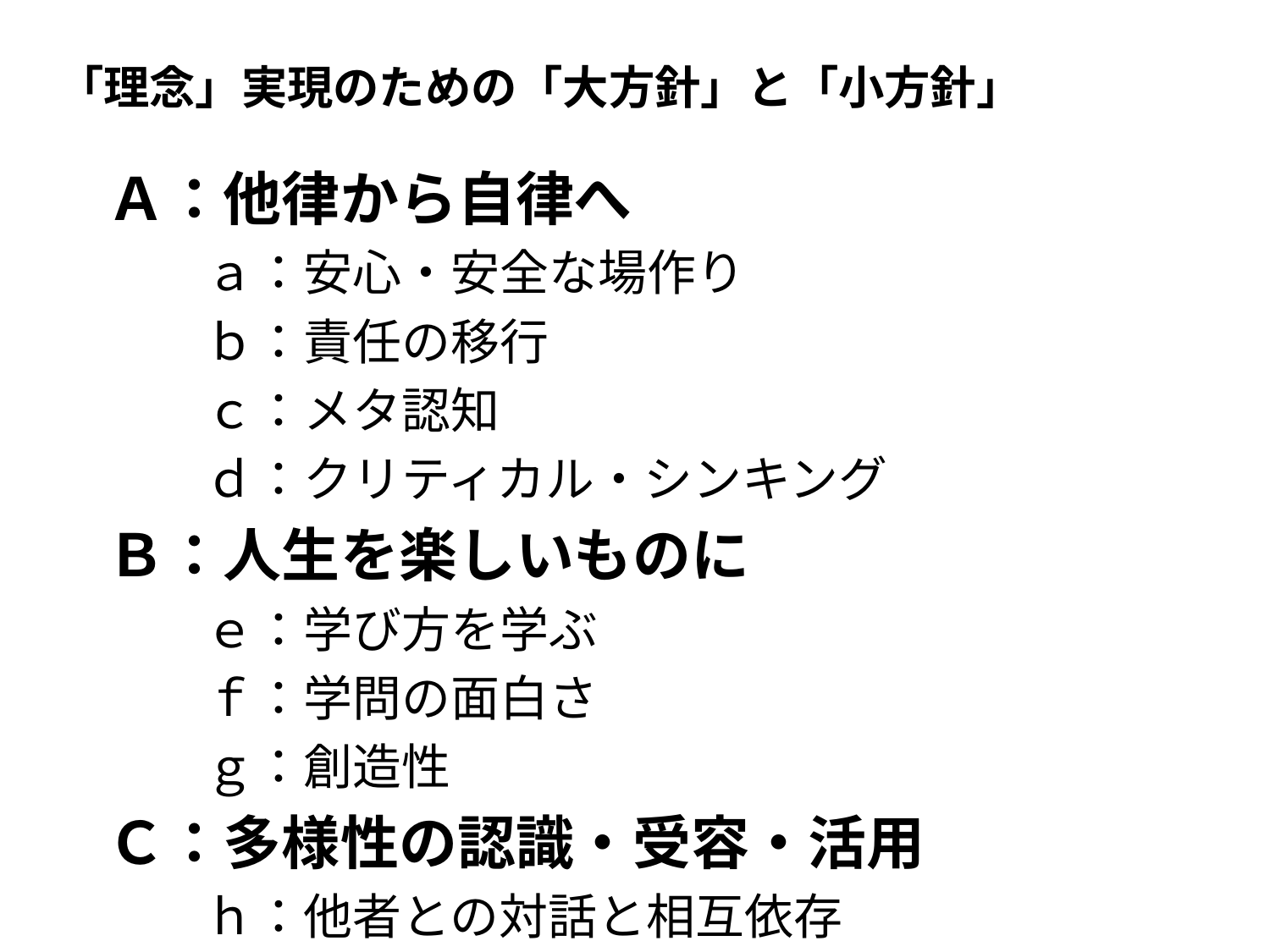

「理念」実現のための「大方針」と「小方針」

　Ａ：他律から自律へ
　　　ａ：安心・安全な場作り
　　　ｂ：責任の移行
　　　ｃ：メタ認知
　　　ｄ：クリティカル・シンキング
　Ｂ：人生を楽しいものに
　　　ｅ：学び方を学ぶ
　　　ｆ：学問の面白さ
　　　ｇ：創造性
　Ｃ：多様性の認識・受容・活用
　　　ｈ：他者との対話と相互依存